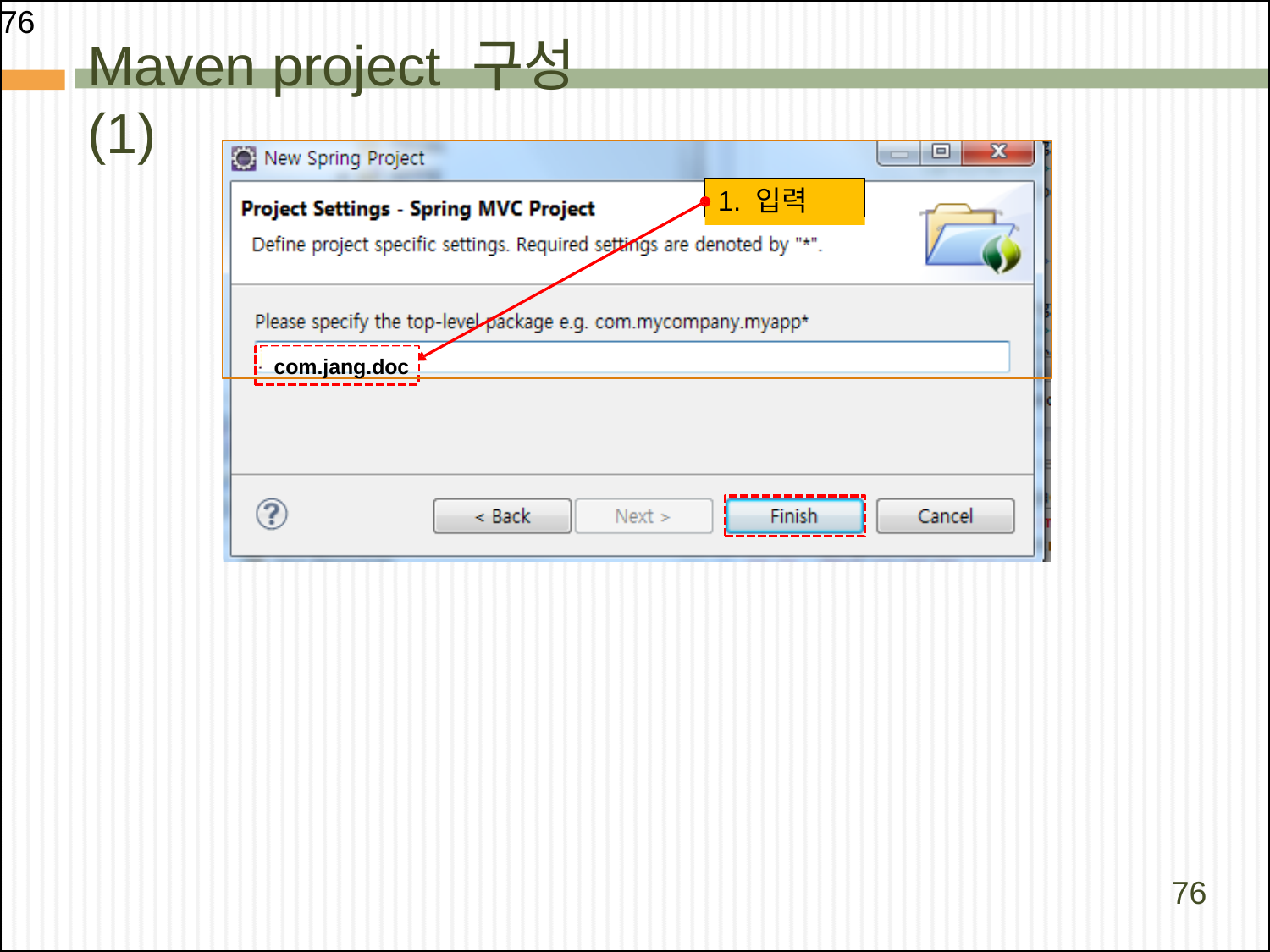

76
# Maven project	구성(1)

com.jang.doc

1. 입력

76